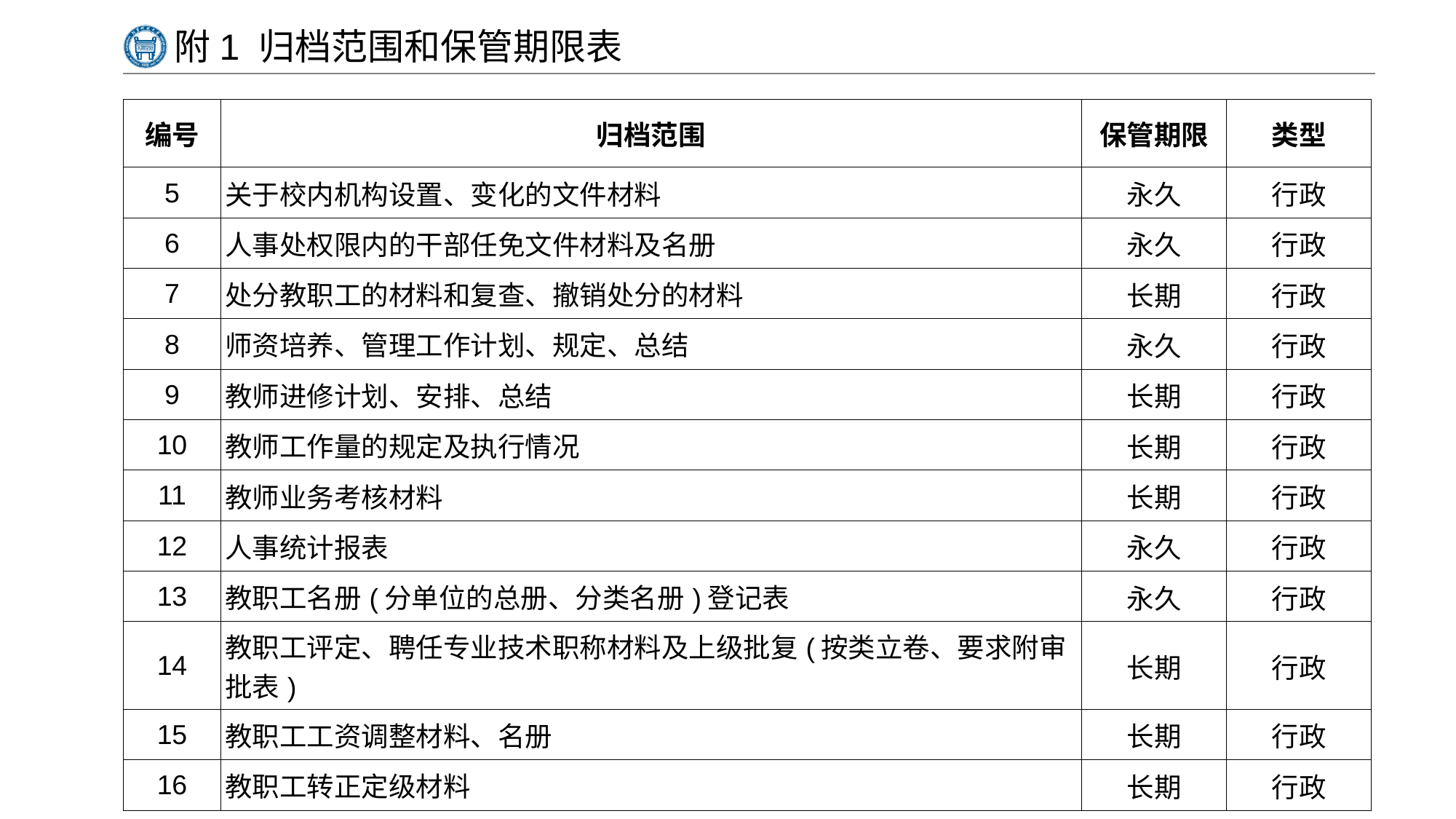

# 附1 归档范围和保管期限表
| 编号 | 归档范围 | 保管期限 | 类型 |
| --- | --- | --- | --- |
| 5 | 关于校内机构设置、变化的文件材料 | 永久 | 行政 |
| 6 | 人事处权限内的干部任免文件材料及名册 | 永久 | 行政 |
| 7 | 处分教职工的材料和复查、撤销处分的材料 | 长期 | 行政 |
| 8 | 师资培养、管理工作计划、规定、总结 | 永久 | 行政 |
| 9 | 教师进修计划、安排、总结 | 长期 | 行政 |
| 10 | 教师工作量的规定及执行情况 | 长期 | 行政 |
| 11 | 教师业务考核材料 | 长期 | 行政 |
| 12 | 人事统计报表 | 永久 | 行政 |
| 13 | 教职工名册(分单位的总册、分类名册)登记表 | 永久 | 行政 |
| 14 | 教职工评定、聘任专业技术职称材料及上级批复(按类立卷、要求附审批表) | 长期 | 行政 |
| 15 | 教职工工资调整材料、名册 | 长期 | 行政 |
| 16 | 教职工转正定级材料 | 长期 | 行政 |